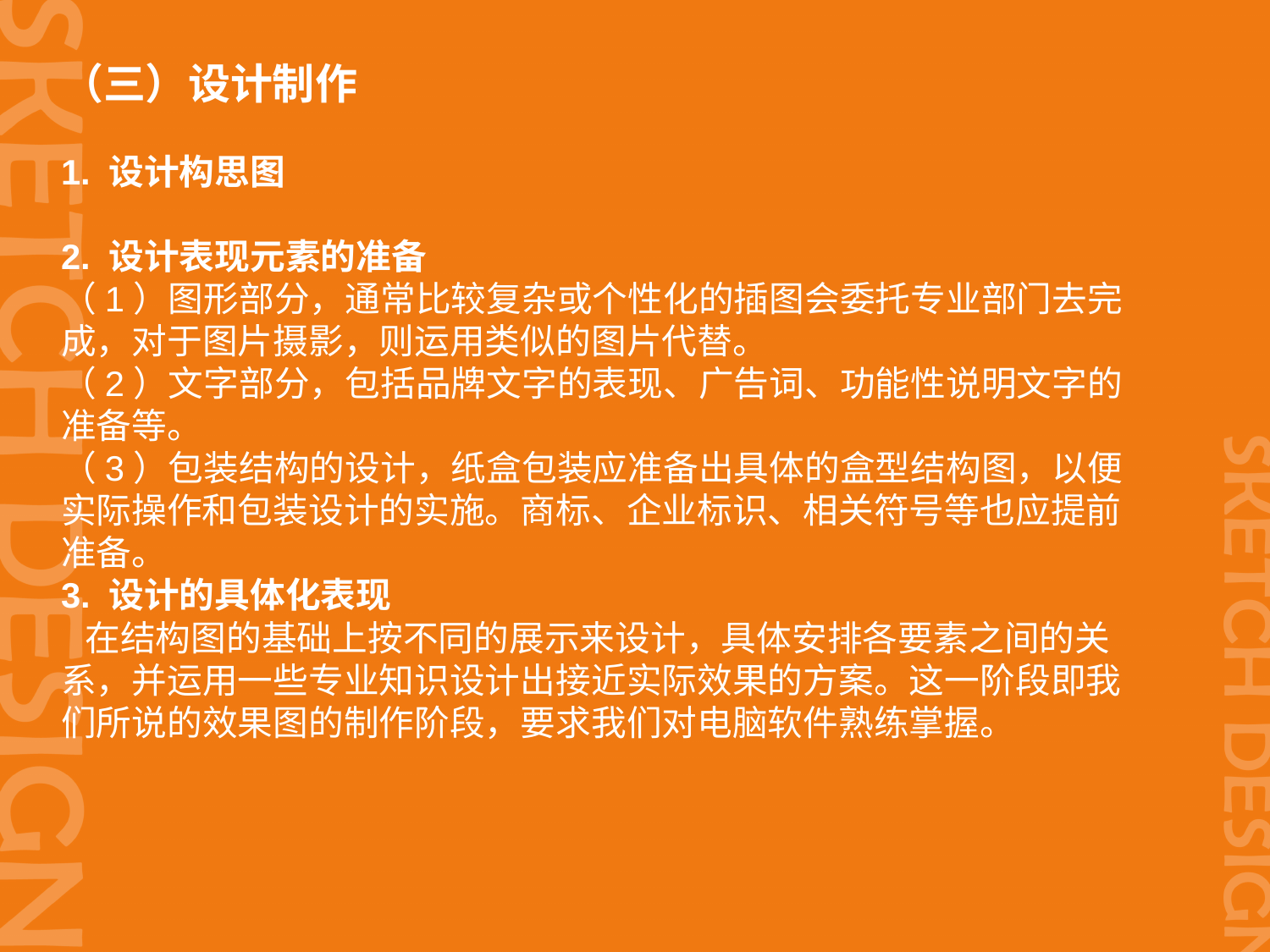

（三）设计制作

1. 设计构思图

2. 设计表现元素的准备
（1）图形部分，通常比较复杂或个性化的插图会委托专业部门去完成，对于图片摄影，则运用类似的图片代替。（2）文字部分，包括品牌文字的表现、广告词、功能性说明文字的准备等。（3）包装结构的设计，纸盒包装应准备出具体的盒型结构图，以便实际操作和包装设计的实施。商标、企业标识、相关符号等也应提前准备。
3. 设计的具体化表现
  在结构图的基础上按不同的展示来设计，具体安排各要素之间的关系，并运用一些专业知识设计出接近实际效果的方案。这一阶段即我们所说的效果图的制作阶段，要求我们对电脑软件熟练掌握。